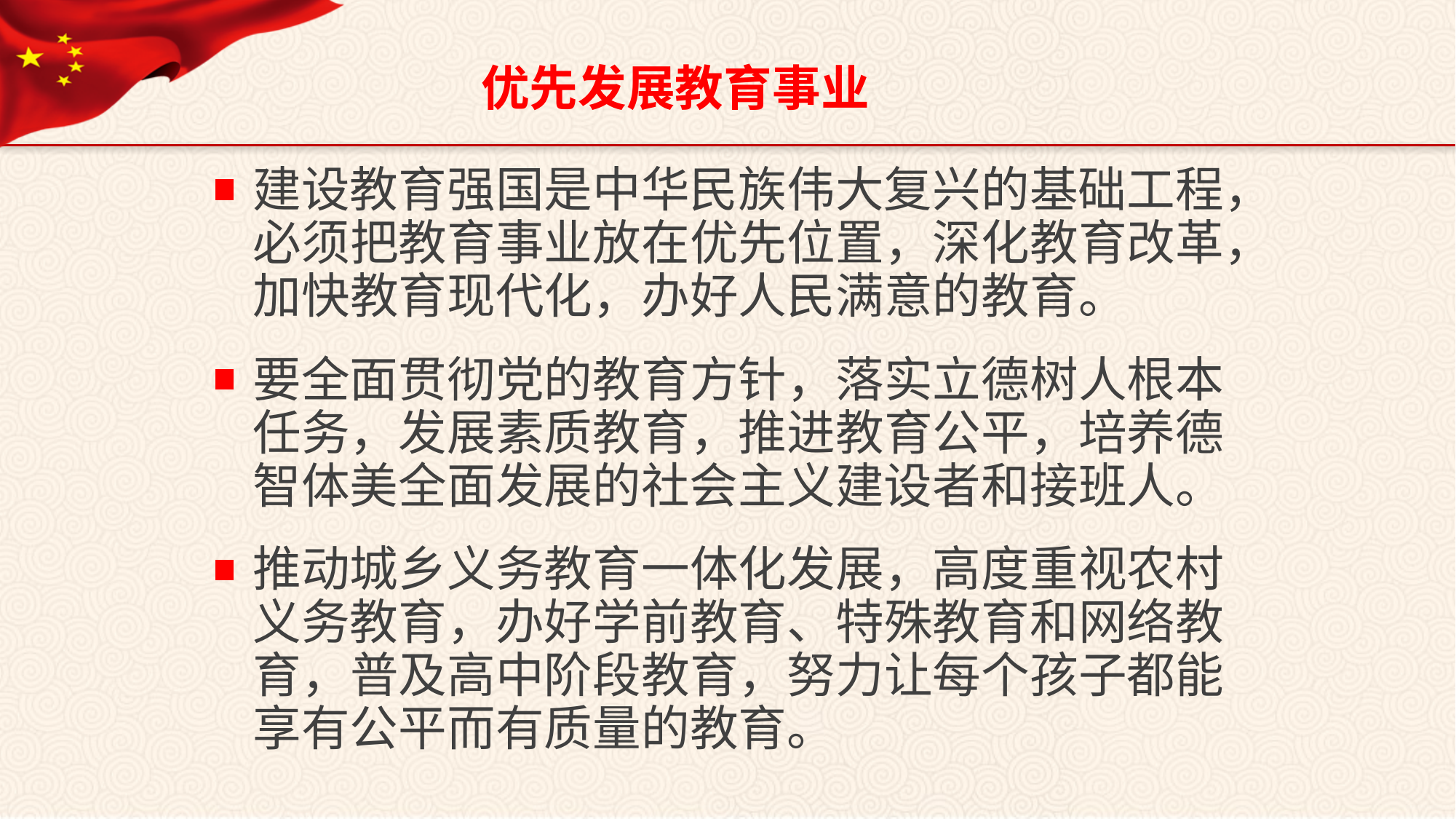

优先发展教育事业
建设教育强国是中华民族伟大复兴的基础工程，必须把教育事业放在优先位置，深化教育改革，加快教育现代化，办好人民满意的教育。
要全面贯彻党的教育方针，落实立德树人根本任务，发展素质教育，推进教育公平，培养德智体美全面发展的社会主义建设者和接班人。
推动城乡义务教育一体化发展，高度重视农村义务教育，办好学前教育、特殊教育和网络教育，普及高中阶段教育，努力让每个孩子都能享有公平而有质量的教育。